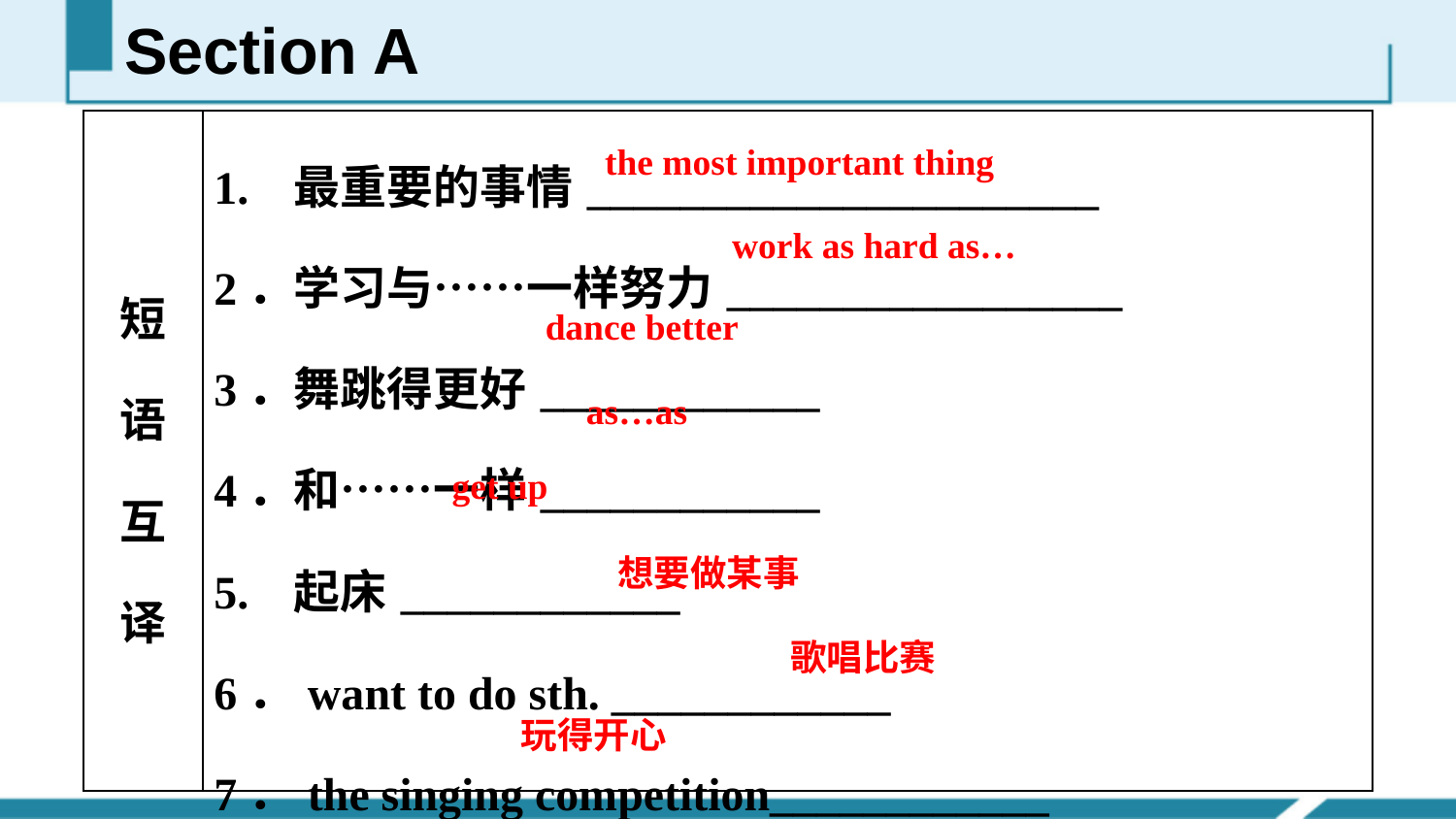

Section A
| 短 语 互 译 | 1. 最重要的事情\_\_\_\_\_\_\_\_\_\_\_\_\_\_\_\_\_\_\_\_\_\_ 2．学习与……一样努力\_\_\_\_\_\_\_\_\_\_\_\_\_\_\_\_\_ 3．舞跳得更好\_\_\_\_\_\_\_\_\_\_\_\_ 4．和……一样\_\_\_\_\_\_\_\_\_\_\_\_ 5. 起床\_\_\_\_\_\_\_\_\_\_\_\_ 6．want to do sth. \_\_\_\_\_\_\_\_\_\_\_\_ 7．the singing competition\_\_\_\_\_\_\_\_\_\_\_\_ 8．have fun \_\_\_\_\_\_\_\_\_\_\_\_ |
| --- | --- |
the most important thing
work as hard as…
dance better

as…as
get up
想要做某事
歌唱比赛
玩得开心